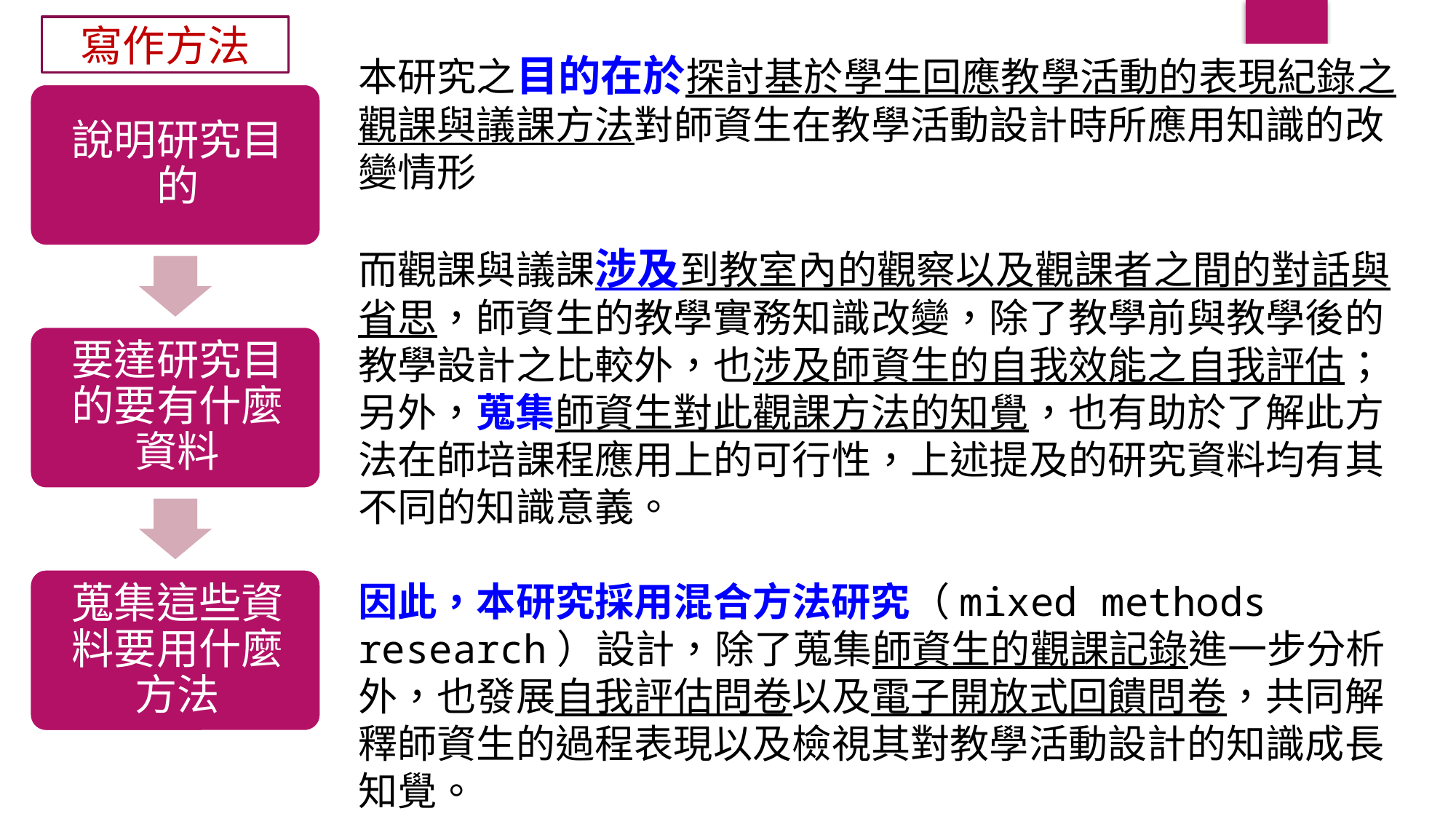

寫作方法
51
本研究之目的在於探討基於學生回應教學活動的表現紀錄之觀課與議課方法對師資生在教學活動設計時所應用知識的改變情形

而觀課與議課涉及到教室內的觀察以及觀課者之間的對話與省思，師資生的教學實務知識改變，除了教學前與教學後的教學設計之比較外，也涉及師資生的自我效能之自我評估；另外，蒐集師資生對此觀課方法的知覺，也有助於了解此方法在師培課程應用上的可行性，上述提及的研究資料均有其不同的知識意義。

因此，本研究採用混合方法研究（mixed methods research）設計，除了蒐集師資生的觀課記錄進一步分析外，也發展自我評估問卷以及電子開放式回饋問卷，共同解釋師資生的過程表現以及檢視其對教學活動設計的知識成長知覺。
說明研究目的

要達研究目的要有什麼資料

蒐集這些資料要用什麼方法